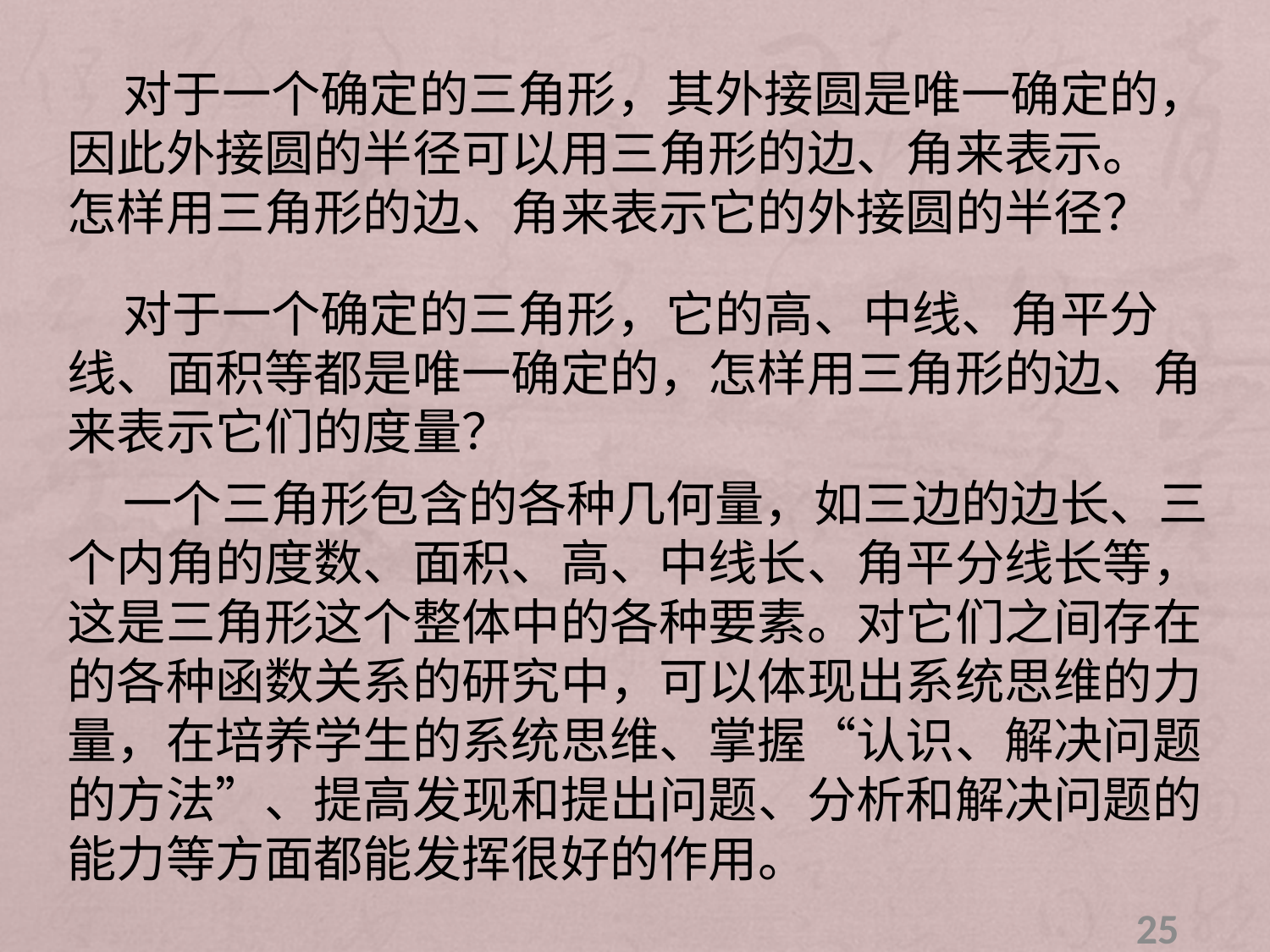

对于一个确定的三角形，其外接圆是唯一确定的，因此外接圆的半径可以用三角形的边、角来表示。怎样用三角形的边、角来表示它的外接圆的半径？
    对于一个确定的三角形，它的高、中线、角平分线、面积等都是唯一确定的，怎样用三角形的边、角来表示它们的度量？
    一个三角形包含的各种几何量，如三边的边长、三个内角的度数、面积、高、中线长、角平分线长等，这是三角形这个整体中的各种要素。对它们之间存在的各种函数关系的研究中，可以体现出系统思维的力量，在培养学生的系统思维、掌握“认识、解决问题的方法”、提高发现和提出问题、分析和解决问题的能力等方面都能发挥很好的作用。
25